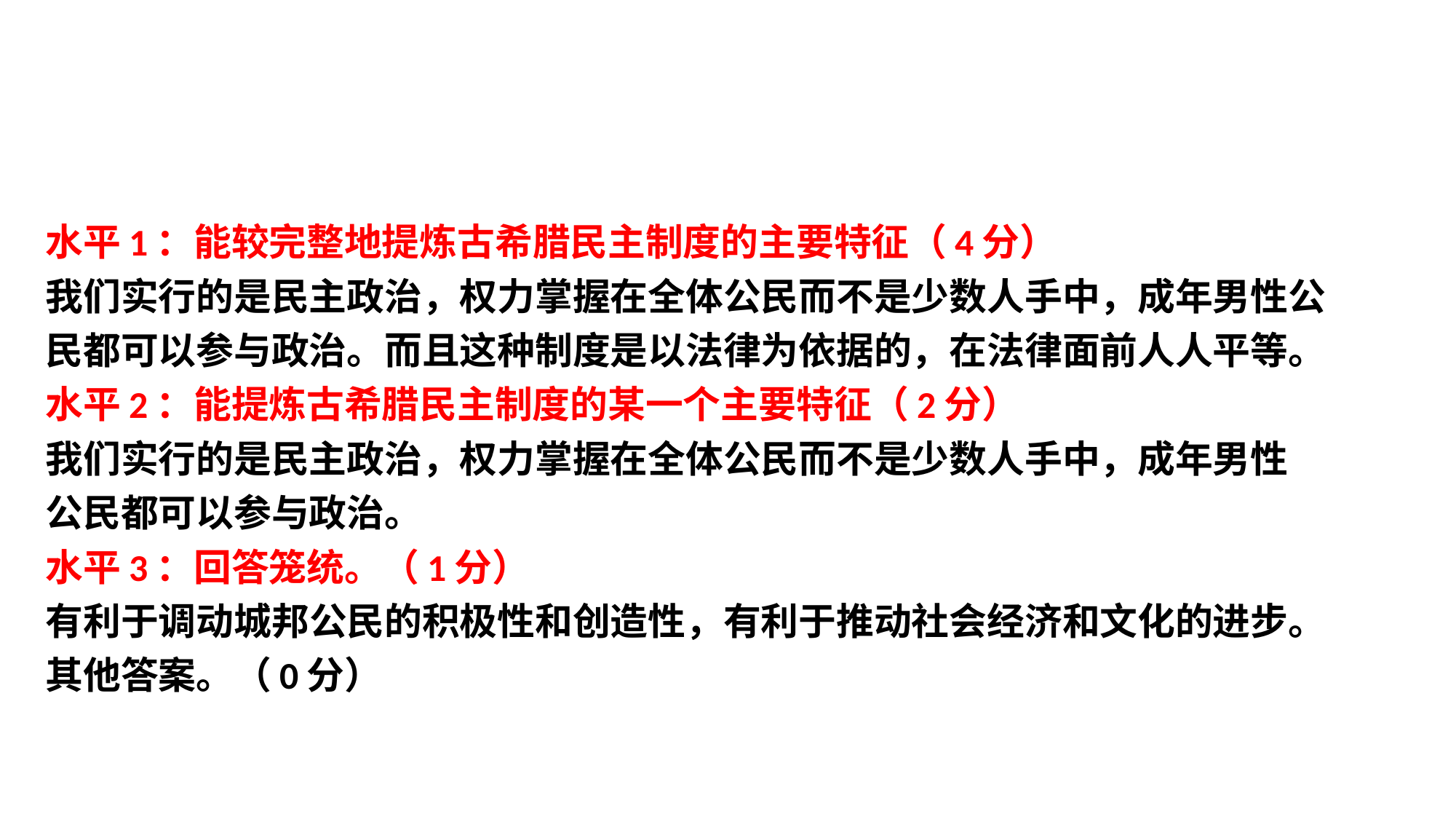

#
水平1：能较完整地提炼古希腊民主制度的主要特征（4分）
我们实行的是民主政治，权力掌握在全体公民而不是少数人手中，成年男性公
民都可以参与政治。而且这种制度是以法律为依据的，在法律面前人人平等。
水平2：能提炼古希腊民主制度的某一个主要特征（2分）
我们实行的是民主政治，权力掌握在全体公民而不是少数人手中，成年男性
公民都可以参与政治。
水平3：回答笼统。（1分）
有利于调动城邦公民的积极性和创造性，有利于推动社会经济和文化的进步。
其他答案。（0分）